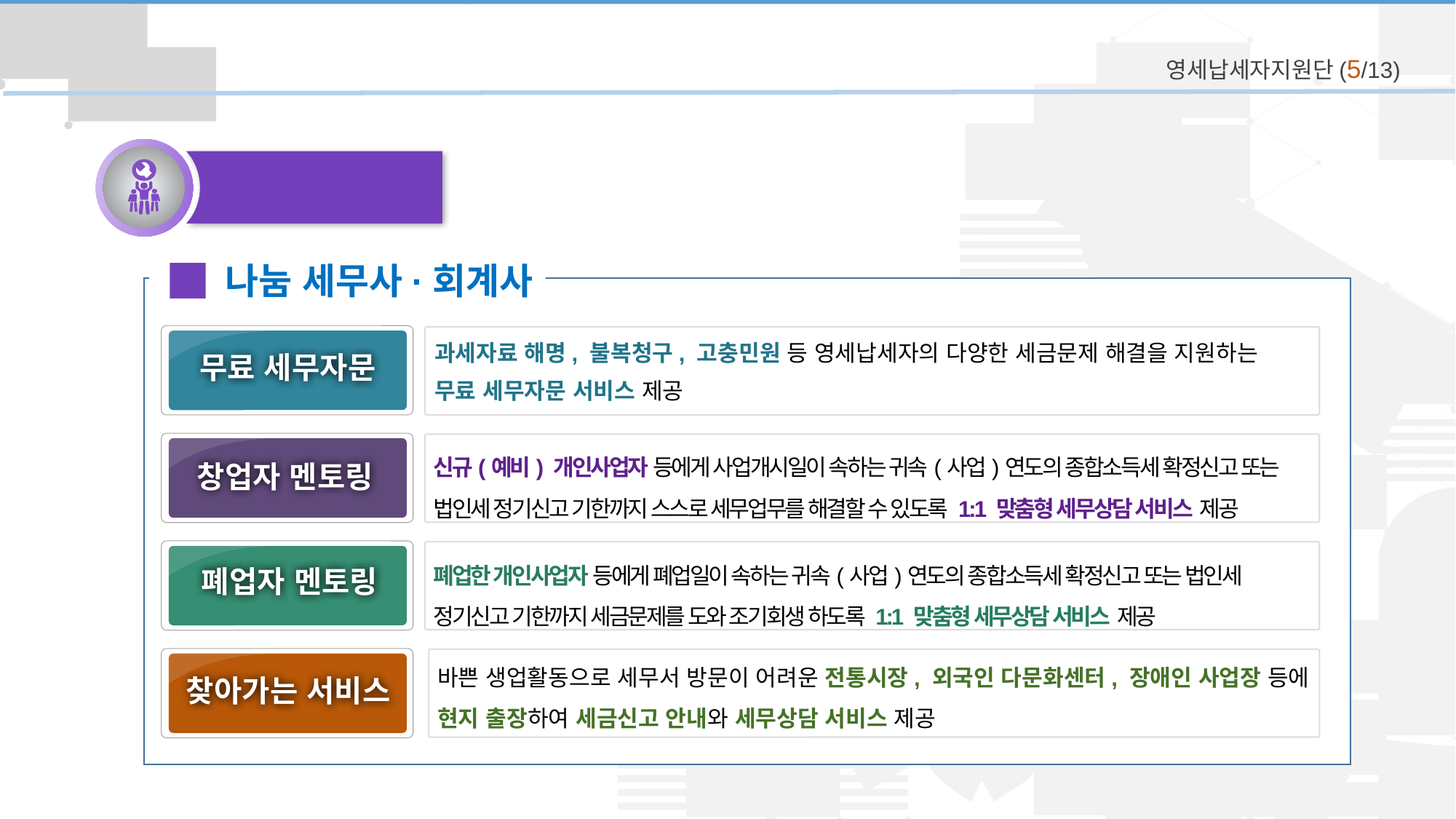

영세납세자지원단(5/13)

 지원 내용
나눔 세무사·회계사

무료 세무자문

과세자료 해명, 불복청구, 고충민원 등 영세납세자의 다양한 세금문제 해결을 지원하는
무료 세무자문 서비스 제공

창업자 멘토링

신규(예비) 개인사업자 등에게 사업개시일이 속하는 귀속(사업)연도의 종합소득세 확정신고 또는 법인세 정기신고 기한까지 스스로 세무업무를 해결할 수 있도록 1:1 맞춤형 세무상담 서비스 제공

폐업자 멘토링

폐업한 개인사업자 등에게 폐업일이 속하는 귀속(사업)연도의 종합소득세 확정신고 또는 법인세 정기신고 기한까지 세금문제를 도와 조기회생 하도록 1:1 맞춤형 세무상담 서비스 제공
바쁜 생업활동으로 세무서 방문이 어려운 전통시장, 외국인 다문화센터, 장애인 사업장 등에 현지 출장하여 세금신고 안내와 세무상담 서비스 제공

찾아가는 서비스